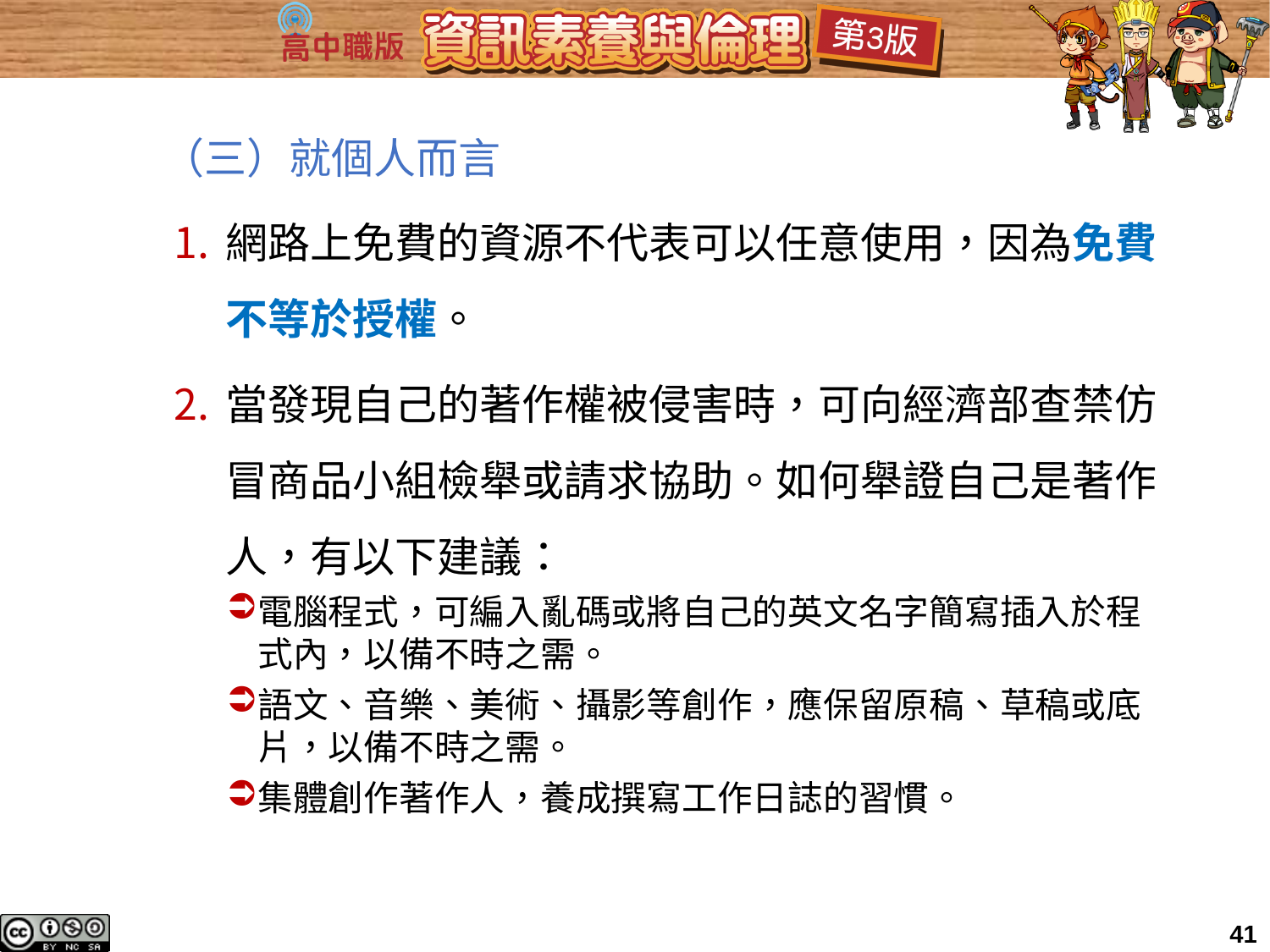

（三）就個人而言
網路上免費的資源不代表可以任意使用，因為免費不等於授權。
當發現自己的著作權被侵害時，可向經濟部查禁仿冒商品小組檢舉或請求協助。如何舉證自己是著作人，有以下建議：
電腦程式，可編入亂碼或將自己的英文名字簡寫插入於程式內，以備不時之需。
語文、音樂、美術、攝影等創作，應保留原稿、草稿或底片，以備不時之需。
集體創作著作人，養成撰寫工作日誌的習慣。
41